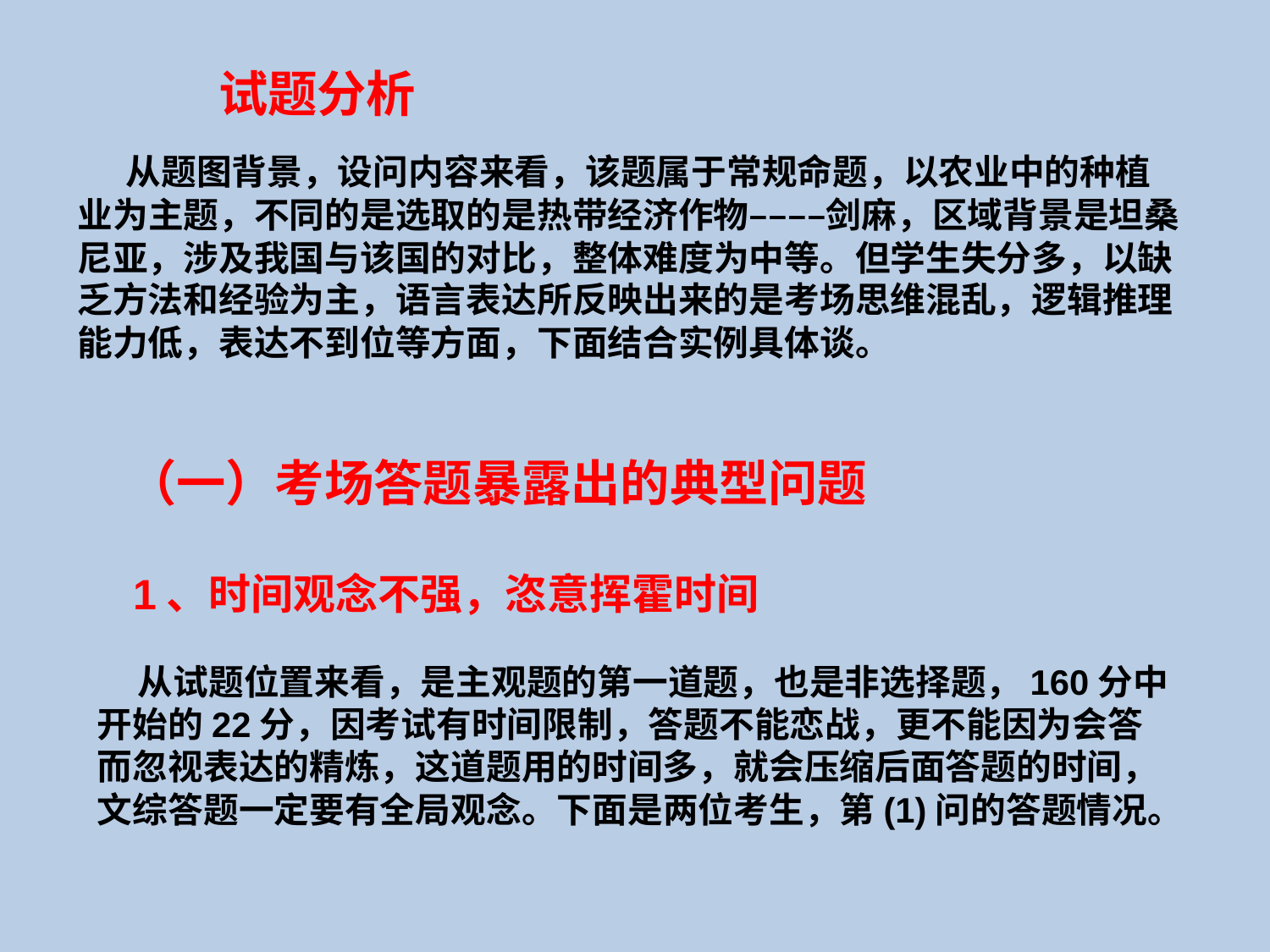

试题分析
    从题图背景，设问内容来看，该题属于常规命题，以农业中的种植业为主题，不同的是选取的是热带经济作物––––剑麻，区域背景是坦桑尼亚，涉及我国与该国的对比，整体难度为中等。但学生失分多，以缺乏方法和经验为主，语言表达所反映出来的是考场思维混乱，逻辑推理能力低，表达不到位等方面，下面结合实例具体谈。
（一）考场答题暴露出的典型问题
   1、时间观念不强，恣意挥霍时间

    从试题位置来看，是主观题的第一道题，也是非选择题，160分中开始的22分，因考试有时间限制，答题不能恋战，更不能因为会答而忽视表达的精炼，这道题用的时间多，就会压缩后面答题的时间，文综答题一定要有全局观念。下面是两位考生，第(1)问的答题情况。